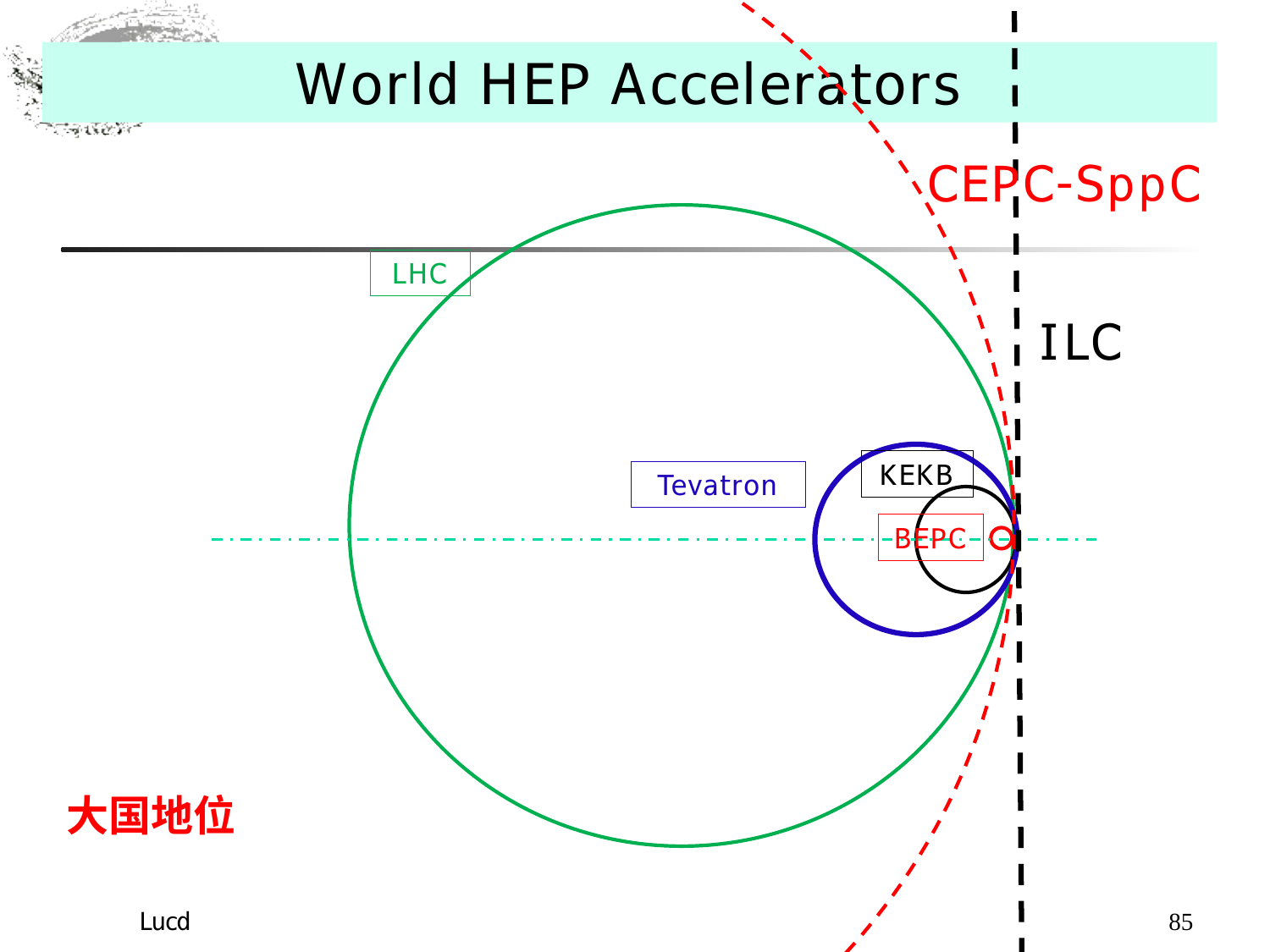

World HEP Accelerators
CEPC-SppC

LHC
ILC

KEKB
Tevatron

BEPC

大国地位
Lucd
85